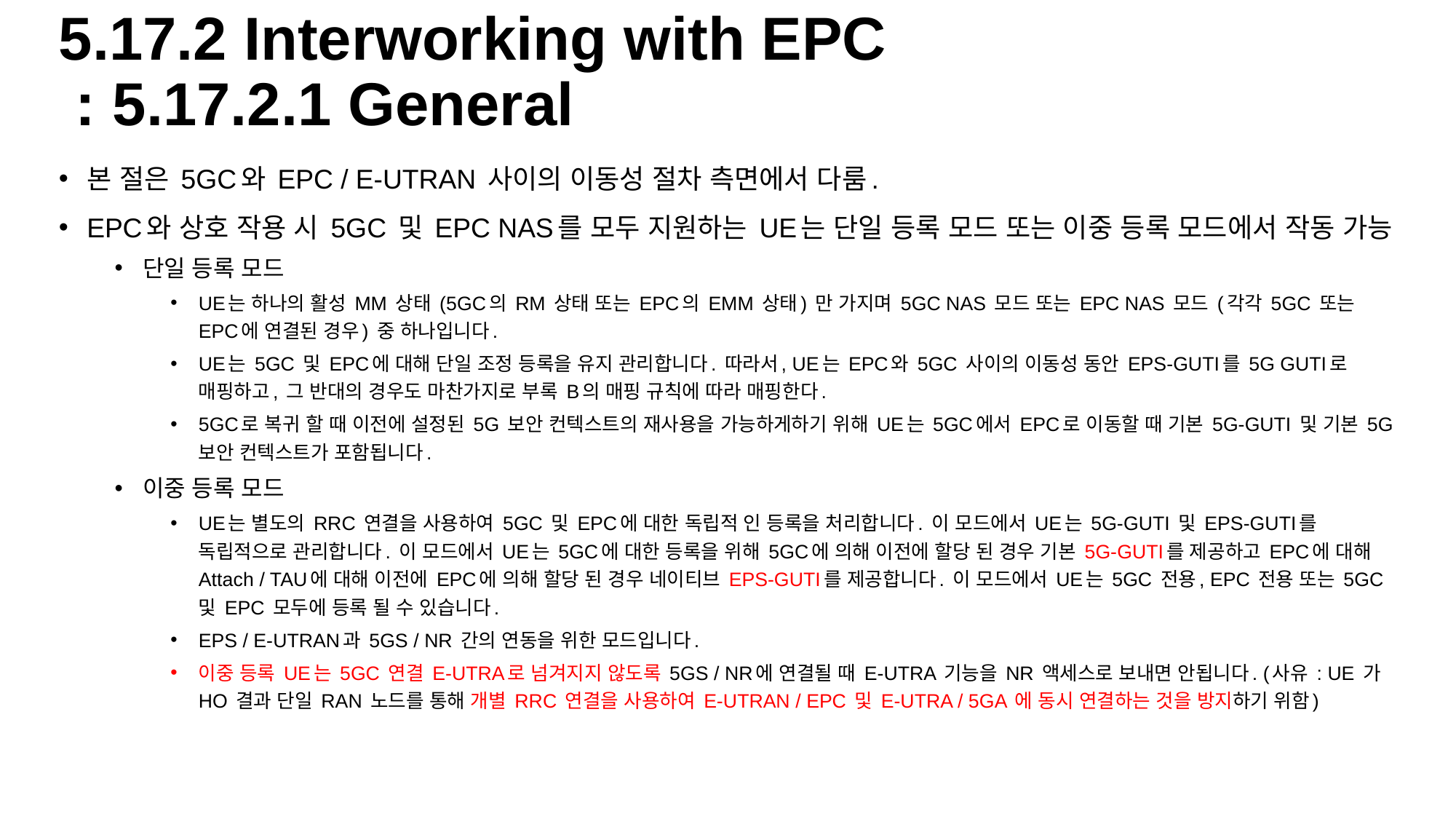

# 5.17.2 Interworking with EPC : 5.17.2.1 General
본 절은 5GC와 EPC / E-UTRAN 사이의 이동성 절차 측면에서 다룸.
EPC와 상호 작용 시 5GC 및 EPC NAS를 모두 지원하는 UE는 단일 등록 모드 또는 이중 등록 모드에서 작동 가능
단일 등록 모드
UE는 하나의 활성 MM 상태 (5GC의 RM 상태 또는 EPC의 EMM 상태) 만 가지며 5GC NAS 모드 또는 EPC NAS 모드 (각각 5GC 또는 EPC에 연결된 경우) 중 하나입니다.
UE는 5GC 및 EPC에 대해 단일 조정 등록을 유지 관리합니다. 따라서, UE는 EPC와 5GC 사이의 이동성 동안 EPS-GUTI를 5G GUTI로 매핑하고, 그 반대의 경우도 마찬가지로 부록 B의 매핑 규칙에 따라 매핑한다.
5GC로 복귀 할 때 이전에 설정된 5G 보안 컨텍스트의 재사용을 가능하게하기 위해 UE는 5GC에서 EPC로 이동할 때 기본 5G-GUTI 및 기본 5G 보안 컨텍스트가 포함됩니다.
이중 등록 모드
UE는 별도의 RRC 연결을 사용하여 5GC 및 EPC에 대한 독립적 인 등록을 처리합니다. 이 모드에서 UE는 5G-GUTI 및 EPS-GUTI를 독립적으로 관리합니다. 이 모드에서 UE는 5GC에 대한 등록을 위해 5GC에 의해 이전에 할당 된 경우 기본 5G-GUTI를 제공하고 EPC에 대해 Attach / TAU에 대해 이전에 EPC에 의해 할당 된 경우 네이티브 EPS-GUTI를 제공합니다. 이 모드에서 UE는 5GC 전용, EPC 전용 또는 5GC 및 EPC 모두에 등록 될 수 있습니다.
EPS / E-UTRAN과 5GS / NR 간의 연동을 위한 모드입니다.
이중 등록 UE는 5GC 연결 E-UTRA로 넘겨지지 않도록 5GS / NR에 연결될 때 E-UTRA 기능을 NR 액세스로 보내면 안됩니다. (사유 : UE 가 HO 결과 단일 RAN 노드를 통해 개별 RRC 연결을 사용하여 E-UTRAN / EPC 및 E-UTRA / 5GA 에 동시 연결하는 것을 방지하기 위함)